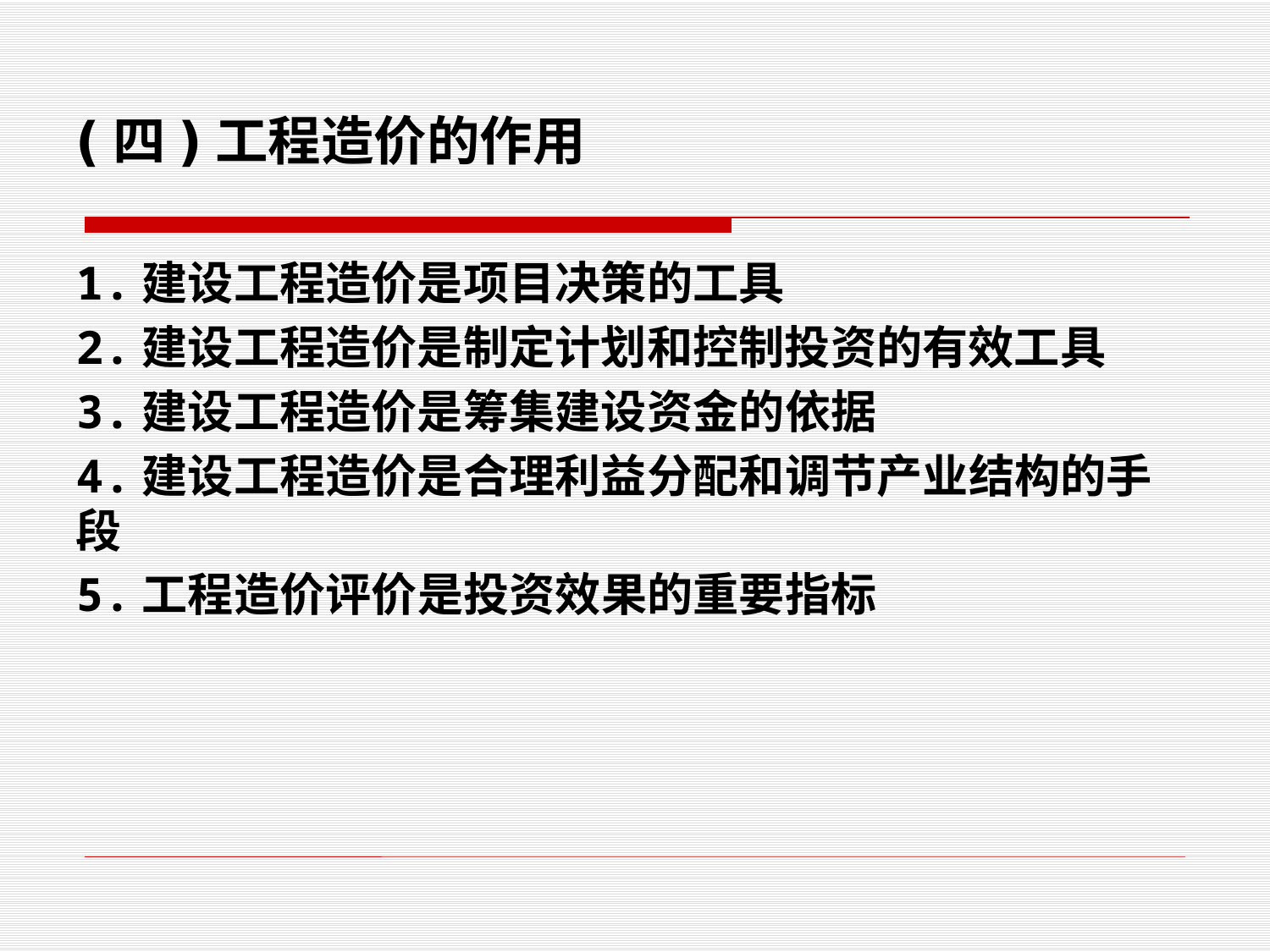

(四)工程造价的作用

1.建设工程造价是项目决策的工具
2.建设工程造价是制定计划和控制投资的有效工具
3.建设工程造价是筹集建设资金的依据
4.建设工程造价是合理利益分配和调节产业结构的手段
5.工程造价评价是投资效果的重要指标